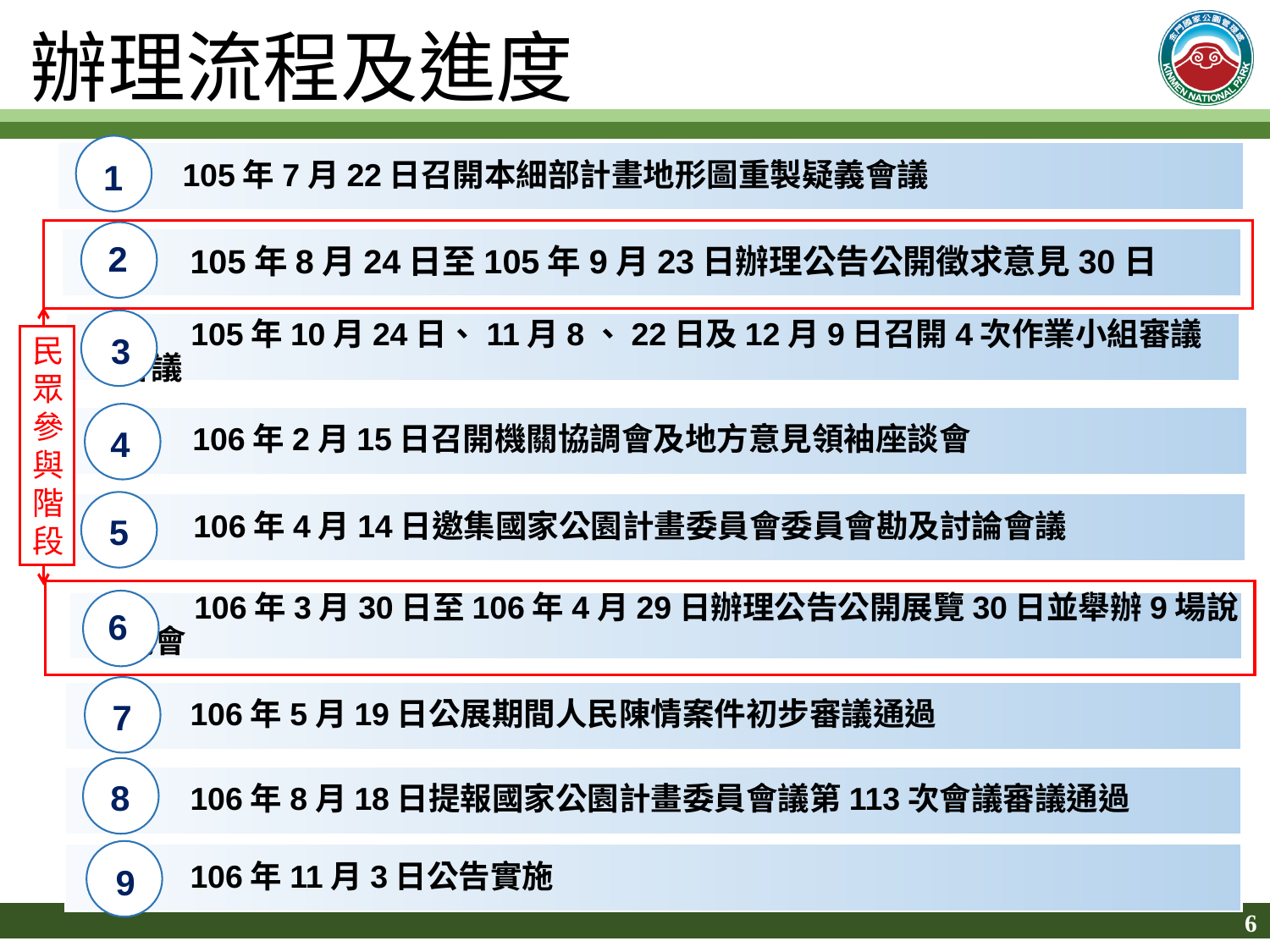

辦理流程及進度

　　105年7月22日召開本細部計畫地形圖重製疑義會議
1

　　105年8月24日至105年9月23日辦理公告公開徵求意見30日
2

　　105年10月24日、11月8、22日及12月9日召開4次作業小組審議會議
3
民眾參與階段

　　106年2月15日召開機關協調會及地方意見領袖座談會
4

　　106年4月14日邀集國家公園計畫委員會委員會勘及討論會議
5

　　106年3月30日至106年4月29日辦理公告公開展覽30日並舉辦9場說明會
6

　　106年5月19日公展期間人民陳情案件初步審議通過
7

　　106年8月18日提報國家公園計畫委員會議第113次會議審議通過
8

　　106年11月3日公告實施
9
6